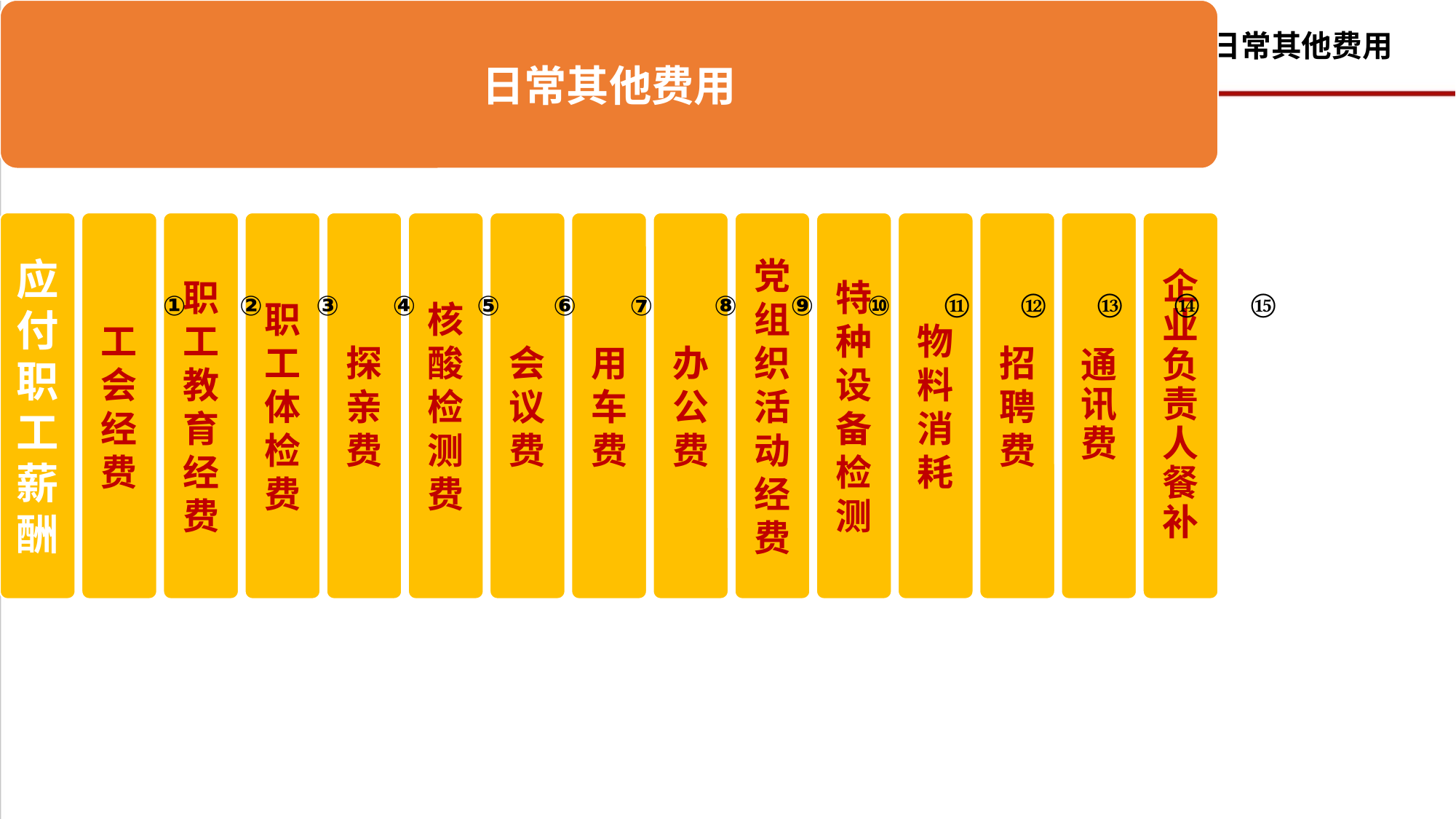

3、日常其他费用

日常其他费用
应付职工薪酬
工会经费
职工教育经费
职工体检费
探亲费
核酸检测费
会议费
用车费
办公费
党组织活动经费
特种设备检测
物料消耗
招聘费
通讯费
企业负责人餐补

  ①       ②       ③       ④        ⑤       ⑥       ⑦        ⑧       ⑨       ⑩       ⑪      ⑫      ⑬      ⑭      ⑮
53